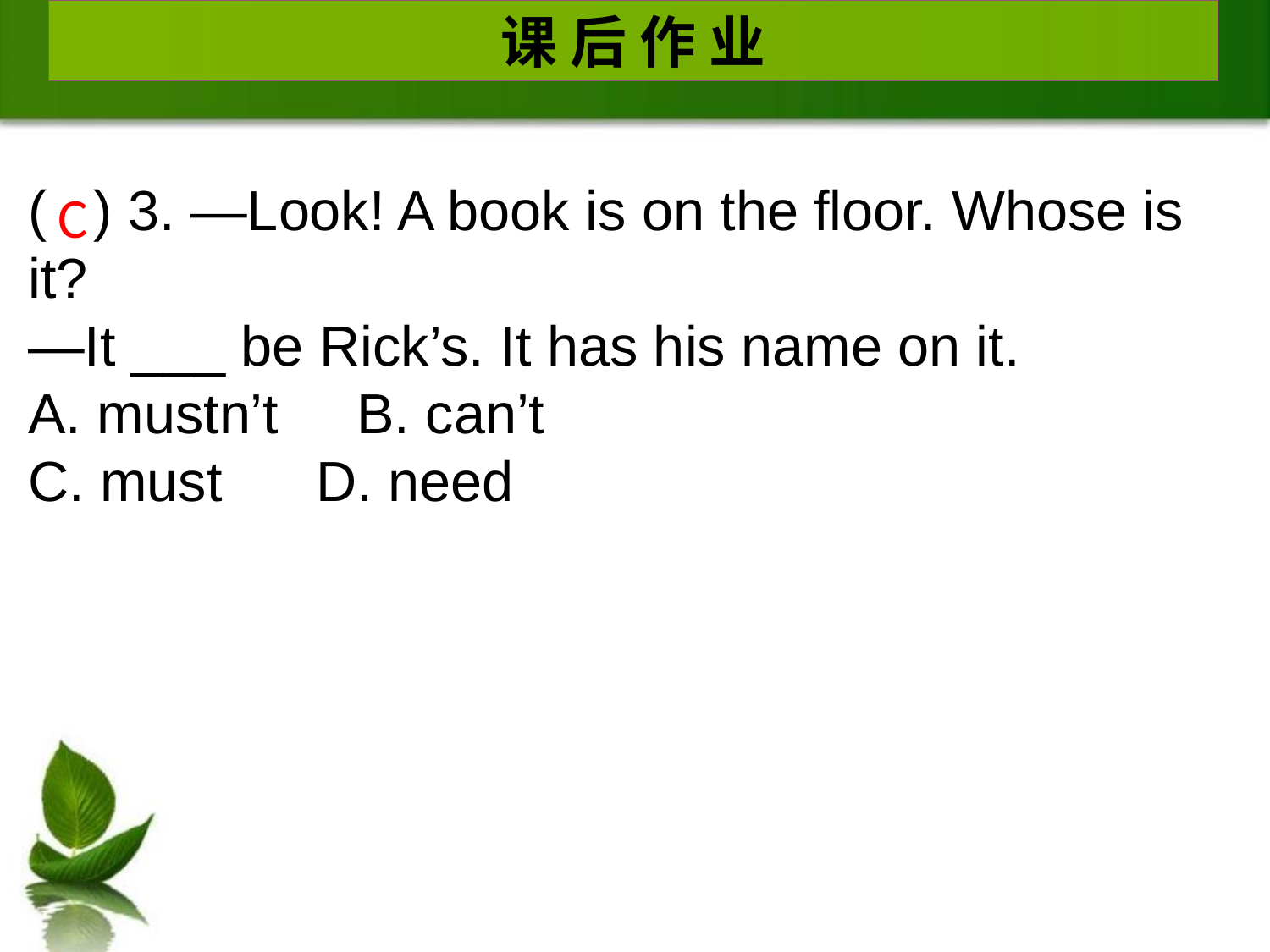

课 后 作 业
(   ) 3. —Look! A book is on the floor. Whose is it?
—It ___ be Rick’s. It has his name on it.
A. mustn’t     B. can’t
C. must      D. need
C